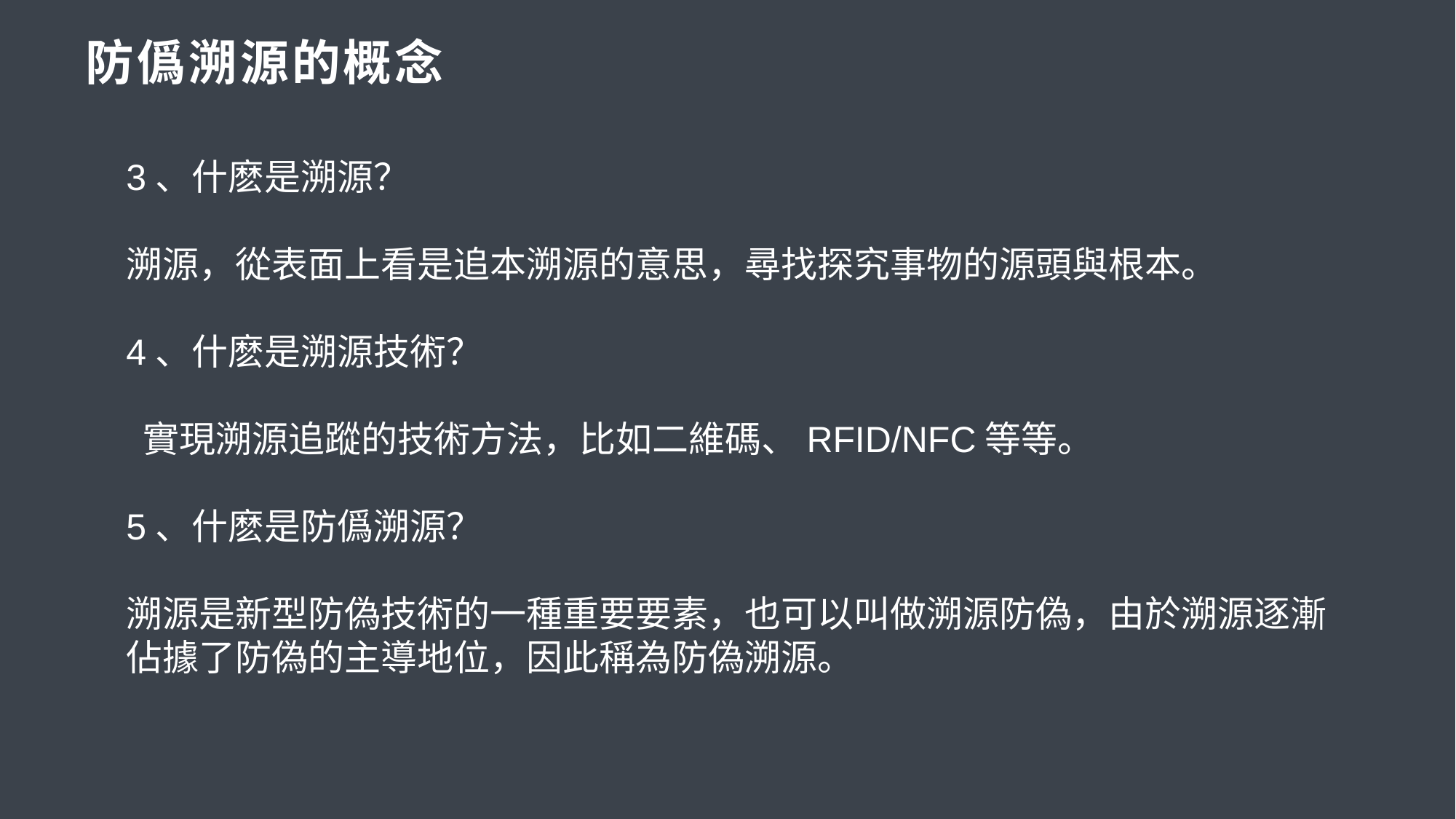

防僞溯源的概念
3、什麽是溯源？

溯源，從表面上看是追本溯源的意思，尋找探究事物的源頭與根本。

4、什麽是溯源技術？

 實現溯源追蹤的技術方法，比如二維碼、RFID/NFC等等。

5、什麽是防僞溯源？

溯源是新型防偽技術的一種重要要素，也可以叫做溯源防偽，由於溯源逐漸佔據了防偽的主導地位，因此稱為防偽溯源。